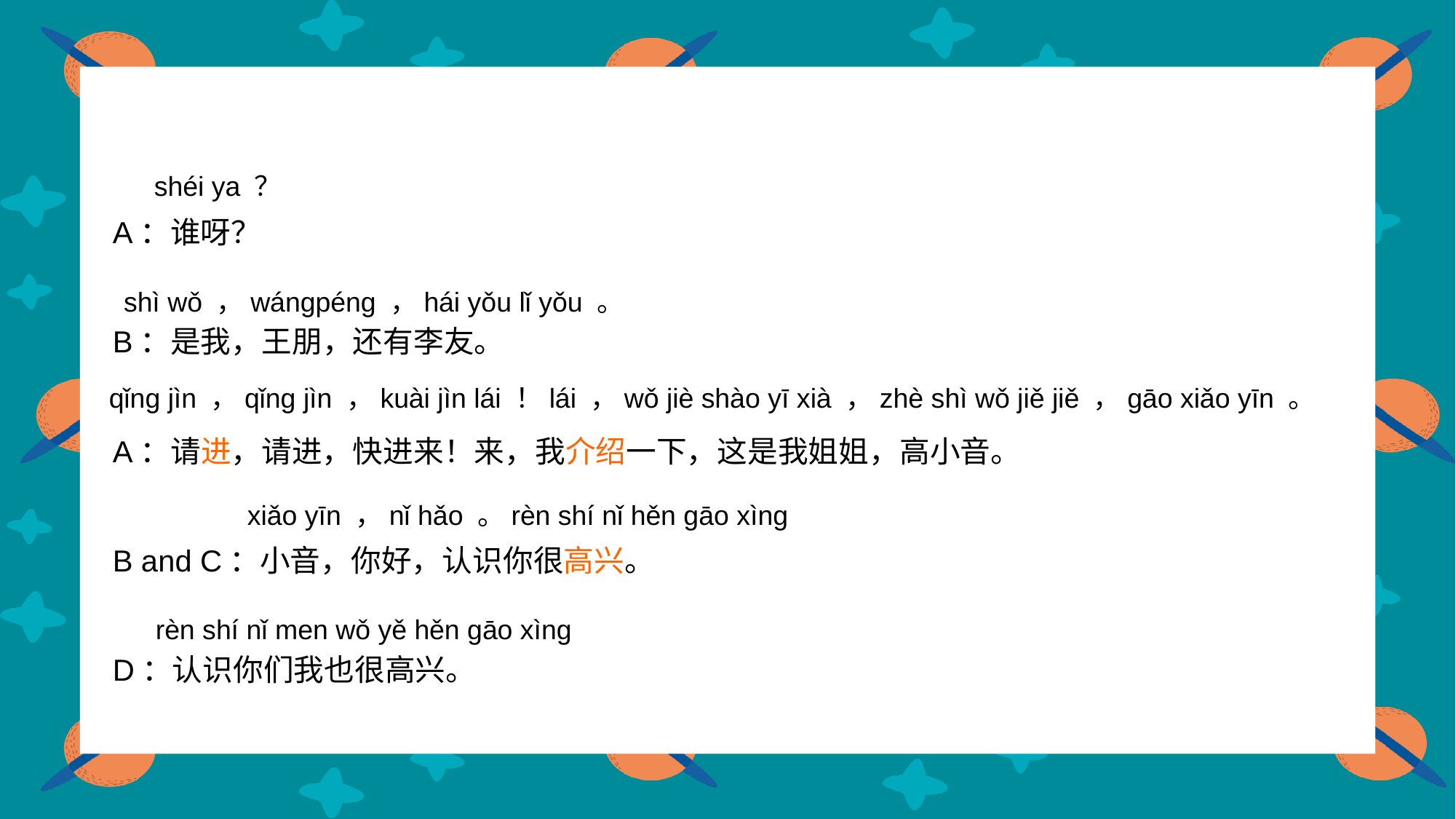

shéi ya ？
A：谁呀？

B：是我，王朋，还有李友。

A：请进，请进，快进来！来，我介绍一下，这是我姐姐，高小音。

B and C：小音，你好，认识你很高兴。

D：认识你们我也很高兴。

shì wǒ ，wángpéng ，hái yǒu lǐ yǒu 。
qǐng jìn ，qǐng jìn ，kuài jìn lái ！lái ，wǒ jiè shào yī xià ，zhè shì wǒ jiě jiě ，gāo xiǎo yīn 。
xiǎo yīn ，nǐ hǎo 。rèn shí nǐ hěn gāo xìng
rèn shí nǐ men wǒ yě hěn gāo xìng